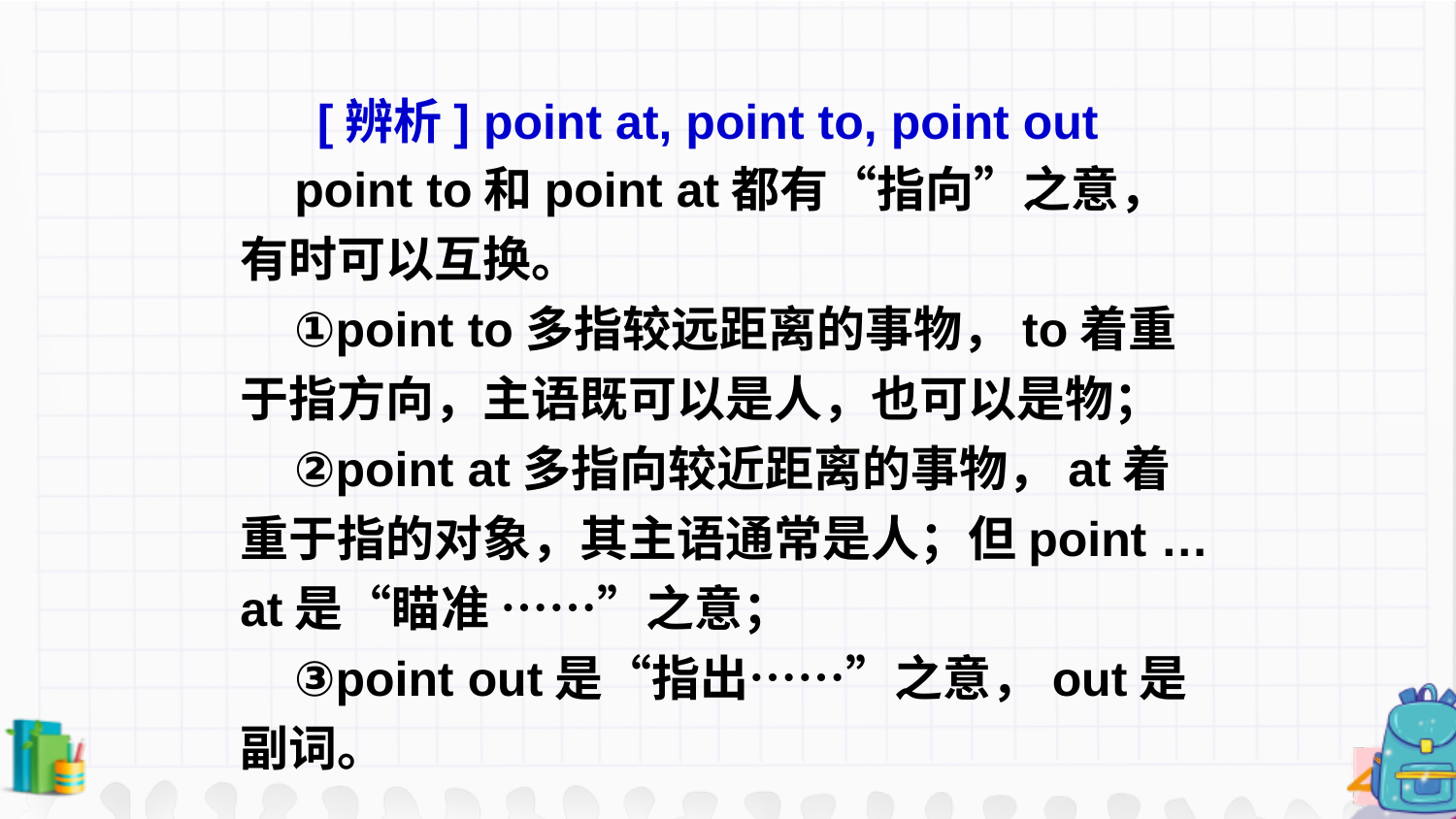

[辨析] point at, point to, point out
    point to和point at都有“指向”之意，有时可以互换。
    ①point to多指较远距离的事物，to着重于指方向，主语既可以是人，也可以是物；
    ②point at多指向较近距离的事物，at着重于指的对象，其主语通常是人；但point … at是“瞄准 ……”之意；
    ③point out是“指出……”之意，out是副词。